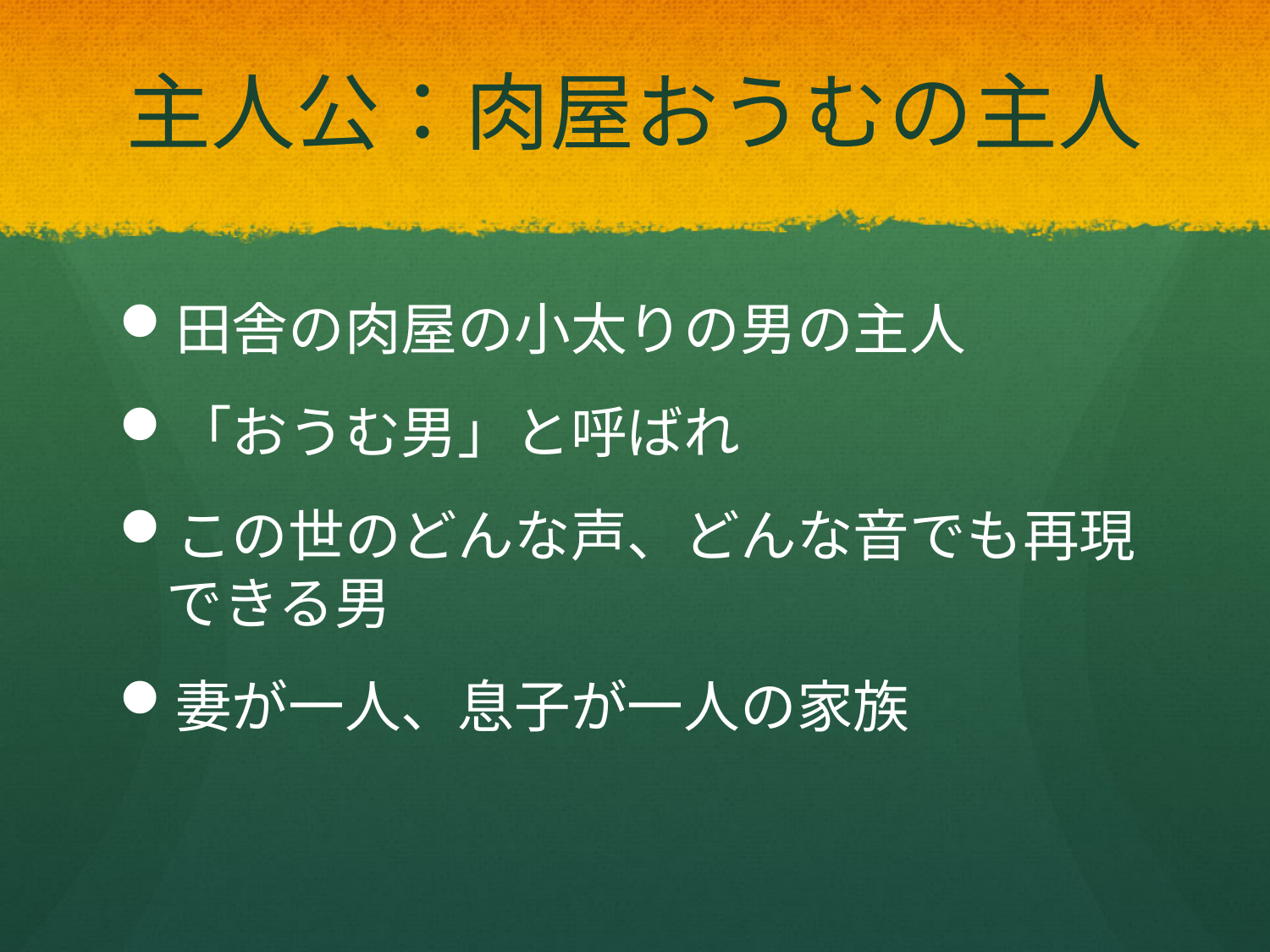

# 主人公：肉屋おうむの主人
田舎の肉屋の小太りの男の主人
「おうむ男」と呼ばれ
この世のどんな声、どんな音でも再現できる男
妻が一人、息子が一人の家族